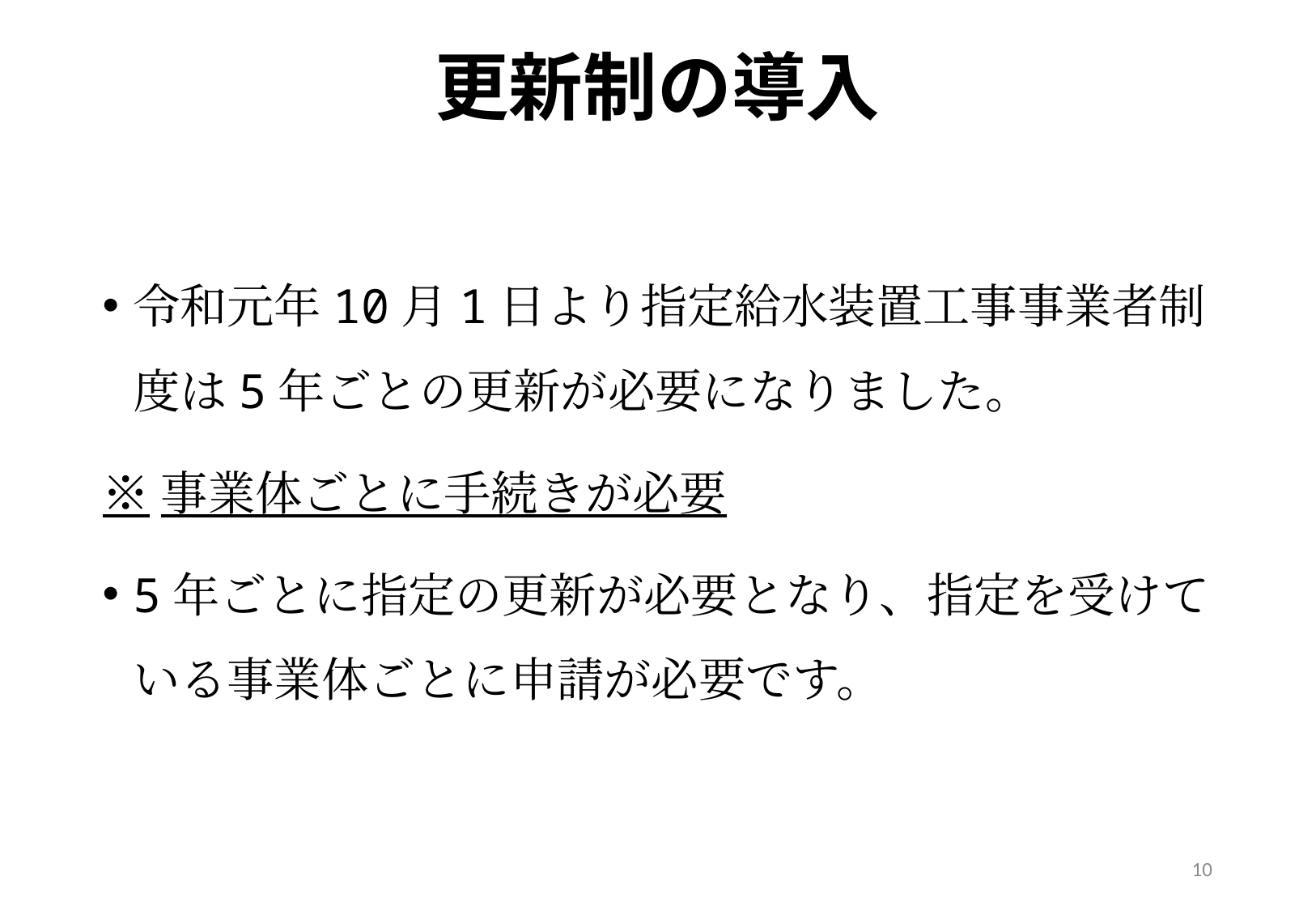

# 更新制の導入
令和元年10月1日より指定給水装置工事事業者制度は5年ごとの更新が必要になりました。
※事業体ごとに手続きが必要
5年ごとに指定の更新が必要となり、指定を受けている事業体ごとに申請が必要です。
10